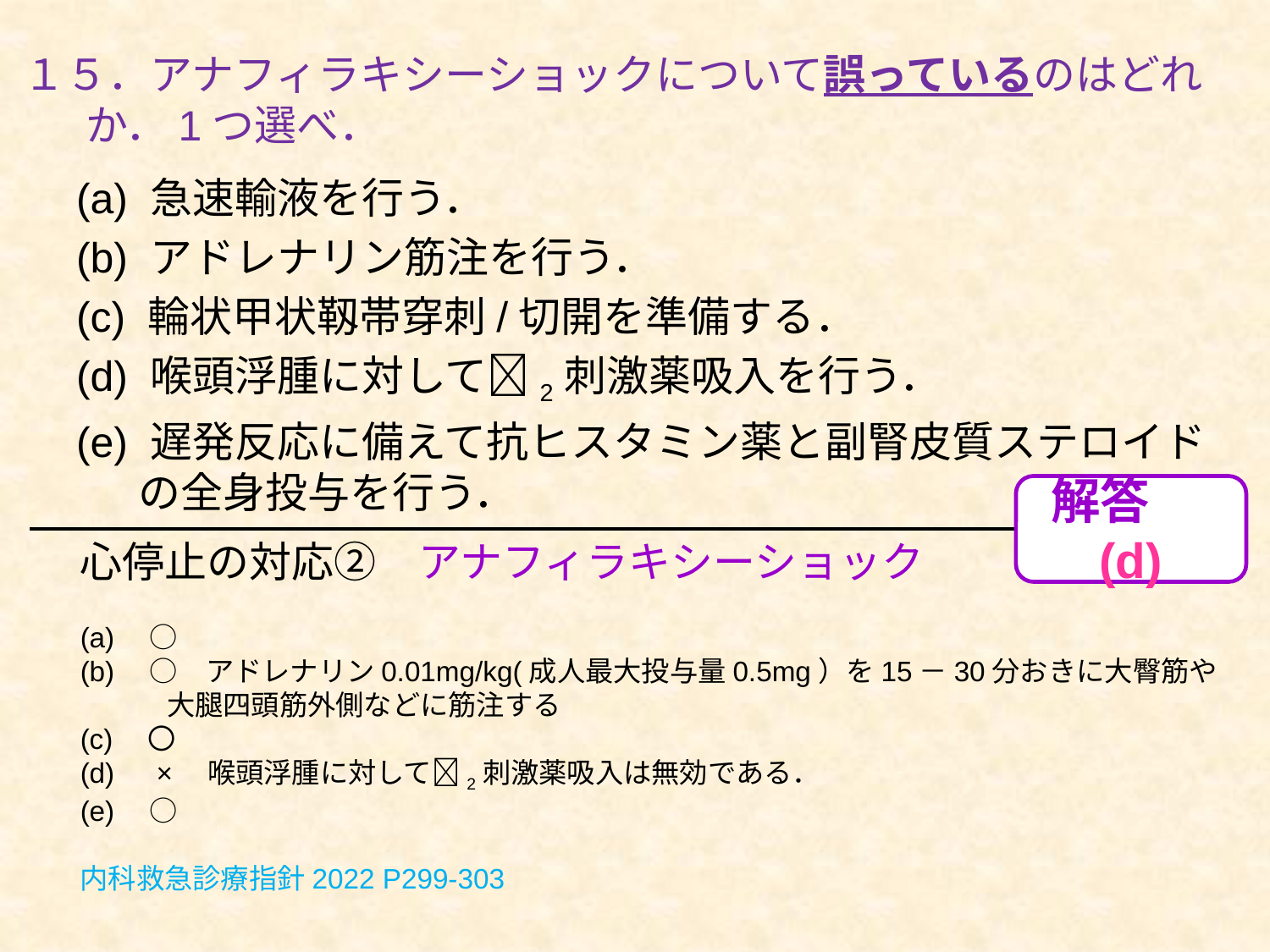

# １５．アナフィラキシーショックについて誤っているのはどれか．1つ選べ．
(a) 急速輸液を行う．
(b) アドレナリン筋注を行う．
(c) 輪状甲状靱帯穿刺/切開を準備する．
(d) 喉頭浮腫に対してβ2刺激薬吸入を行う．
(e) 遅発反応に備えて抗ヒスタミン薬と副腎皮質ステロイドの全身投与を行う．
解答　(d)
心停止の対応②　アナフィラキシーショック

(a)　○
(b)　○　アドレナリン0.01mg/kg(成人最大投与量0.5mg）を15－30分おきに大臀筋や大腿四頭筋外側などに筋注する
(c)　〇
(d)　×　喉頭浮腫に対してβ2刺激薬吸入は無効である．
(e)　○

内科救急診療指針2022 P299-303